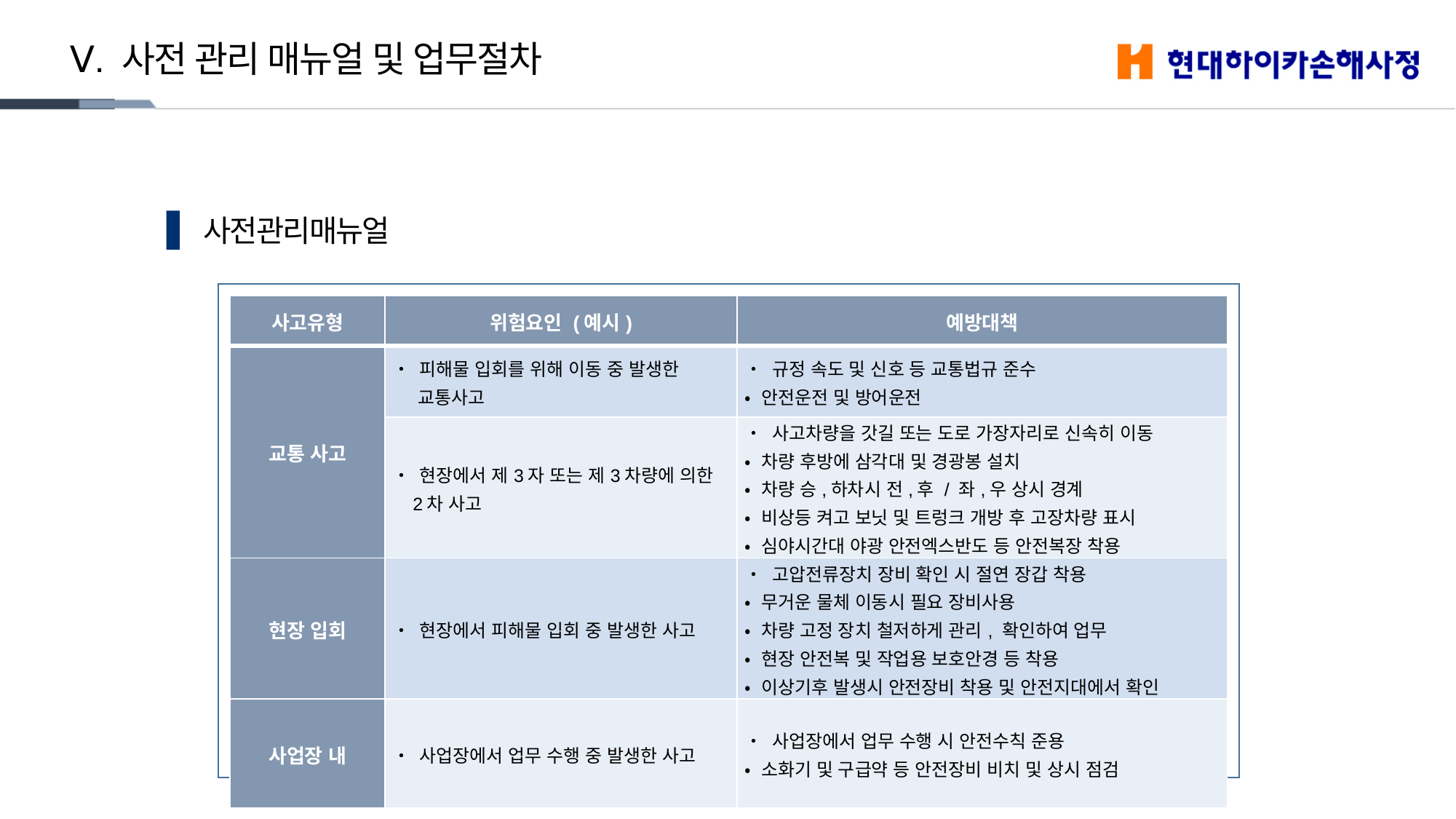

Ⅴ. 사전 관리 매뉴얼 및 업무절차
사전관리매뉴얼

| 사고유형 | 위험요인 (예시) | 예방대책 |
| --- | --- | --- |
| 교통 사고 | • 피해물 입회를 위해 이동 중 발생한 교통사고 | • 규정 속도 및 신호 등 교통법규 준수 • 안전운전 및 방어운전 |
|  | • 현장에서 제3자 또는 제3차량에 의한 2차 사고 | • 사고차량을 갓길 또는 도로 가장자리로 신속히 이동 • 차량 후방에 삼각대 및 경광봉 설치 • 차량 승,하차시 전,후 / 좌,우 상시 경계 • 비상등 켜고 보닛 및 트렁크 개방 후 고장차량 표시 • 심야시간대 야광 안전엑스반도 등 안전복장 착용 |
| 현장 입회 | • 현장에서 피해물 입회 중 발생한 사고 | • 고압전류장치 장비 확인 시 절연 장갑 착용 • 무거운 물체 이동시 필요 장비사용 • 차량 고정 장치 철저하게 관리, 확인하여 업무 • 현장 안전복 및 작업용 보호안경 등 착용 • 이상기후 발생시 안전장비 착용 및 안전지대에서 확인 |
| 사업장 내 | • 사업장에서 업무 수행 중 발생한 사고 | • 사업장에서 업무 수행 시 안전수칙 준용 • 소화기 및 구급약 등 안전장비 비치 및 상시 점검 |